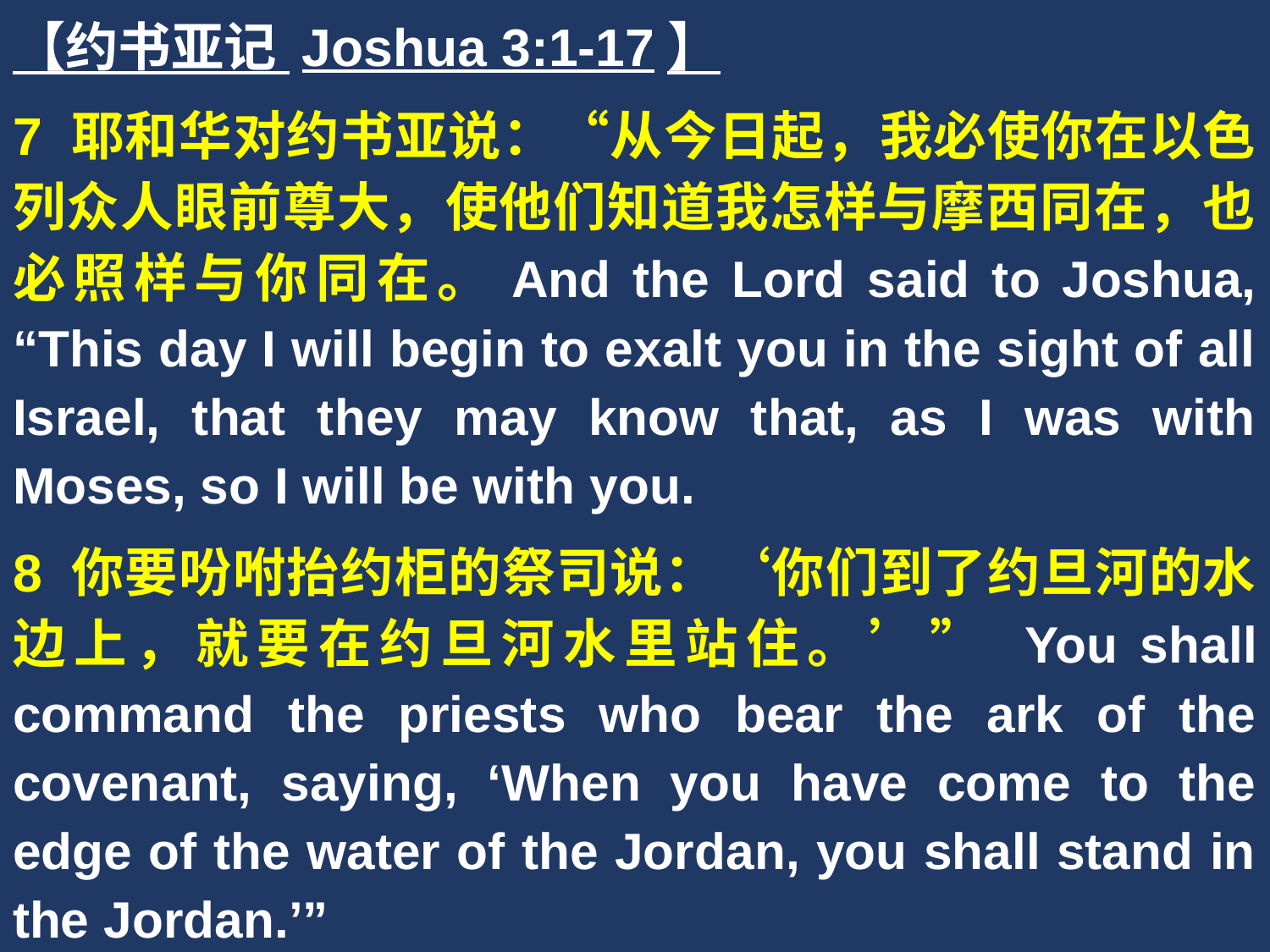

【约书亚记 Joshua 3:1-17】
7 耶和华对约书亚说：“从今日起，我必使你在以色列众人眼前尊大，使他们知道我怎样与摩西同在，也必照样与你同在。And the Lord said to Joshua, “This day I will begin to exalt you in the sight of all Israel, that they may know that, as I was with Moses, so I will be with you.
8 你要吩咐抬约柜的祭司说：‘你们到了约旦河的水边上，就要在约旦河水里站住。’” You shall command the priests who bear the ark of the covenant, saying, ‘When you have come to the edge of the water of the Jordan, you shall stand in the Jordan.’”